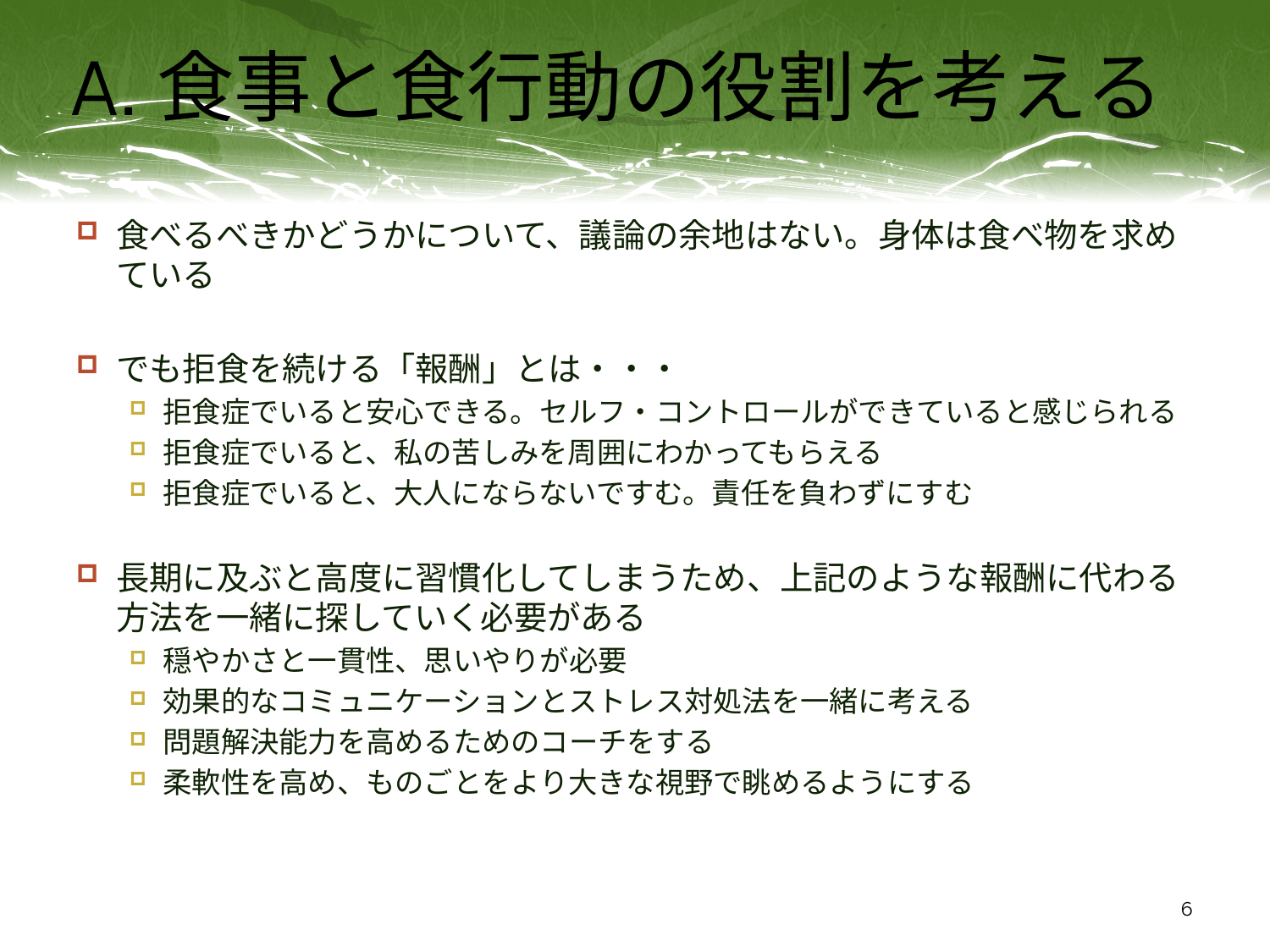

# A.食事と食行動の役割を考える
食べるべきかどうかについて、議論の余地はない。身体は食べ物を求めている

でも拒食を続ける「報酬」とは・・・
拒食症でいると安心できる。セルフ・コントロールができていると感じられる
拒食症でいると、私の苦しみを周囲にわかってもらえる
拒食症でいると、大人にならないですむ。責任を負わずにすむ

長期に及ぶと高度に習慣化してしまうため、上記のような報酬に代わる方法を一緒に探していく必要がある
穏やかさと一貫性、思いやりが必要
効果的なコミュニケーションとストレス対処法を一緒に考える
問題解決能力を高めるためのコーチをする
柔軟性を高め、ものごとをより大きな視野で眺めるようにする

6